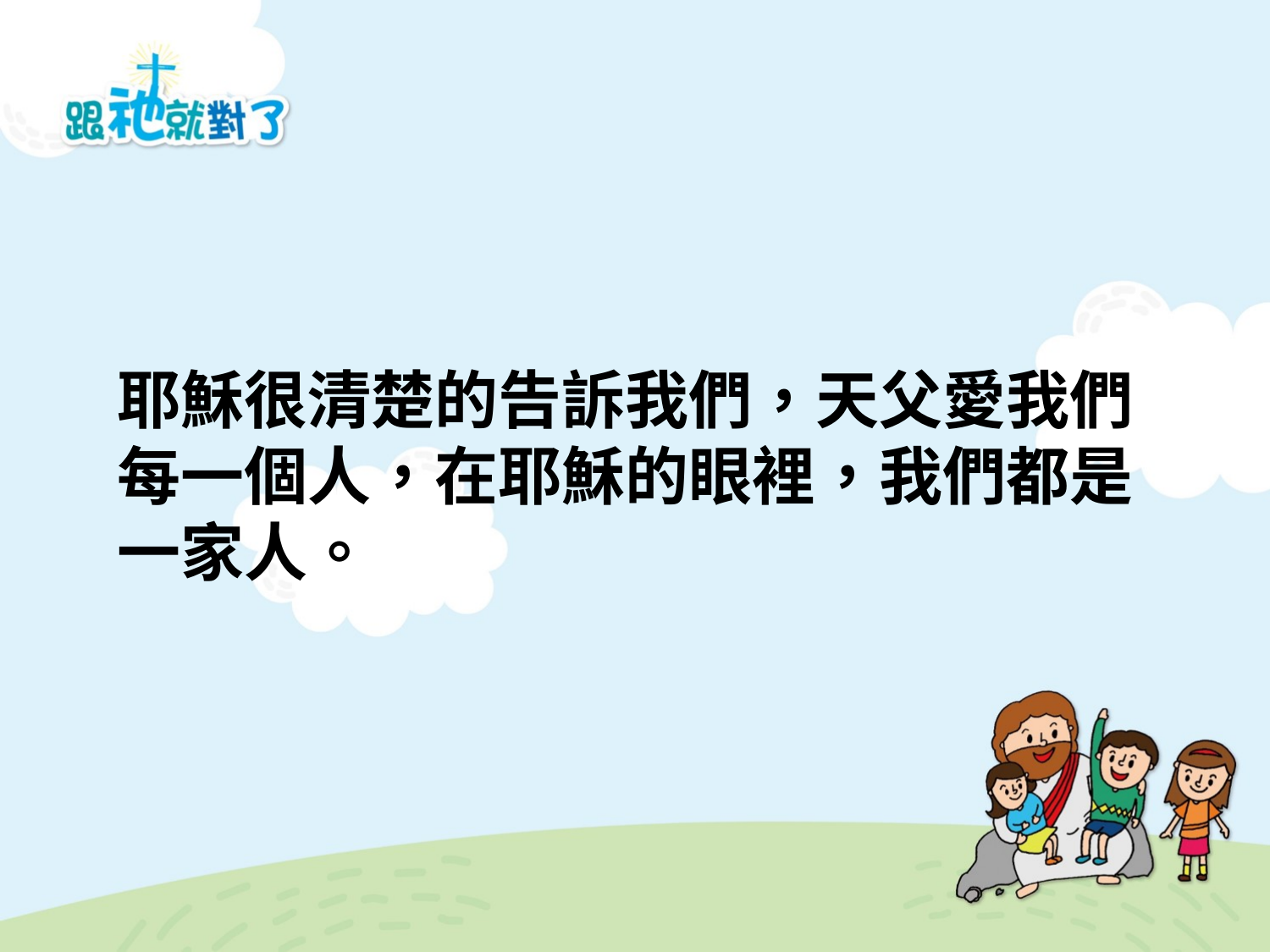

耶穌很清楚的告訴我們，天父愛我們每一個人，在耶穌的眼裡，我們都是一家人。